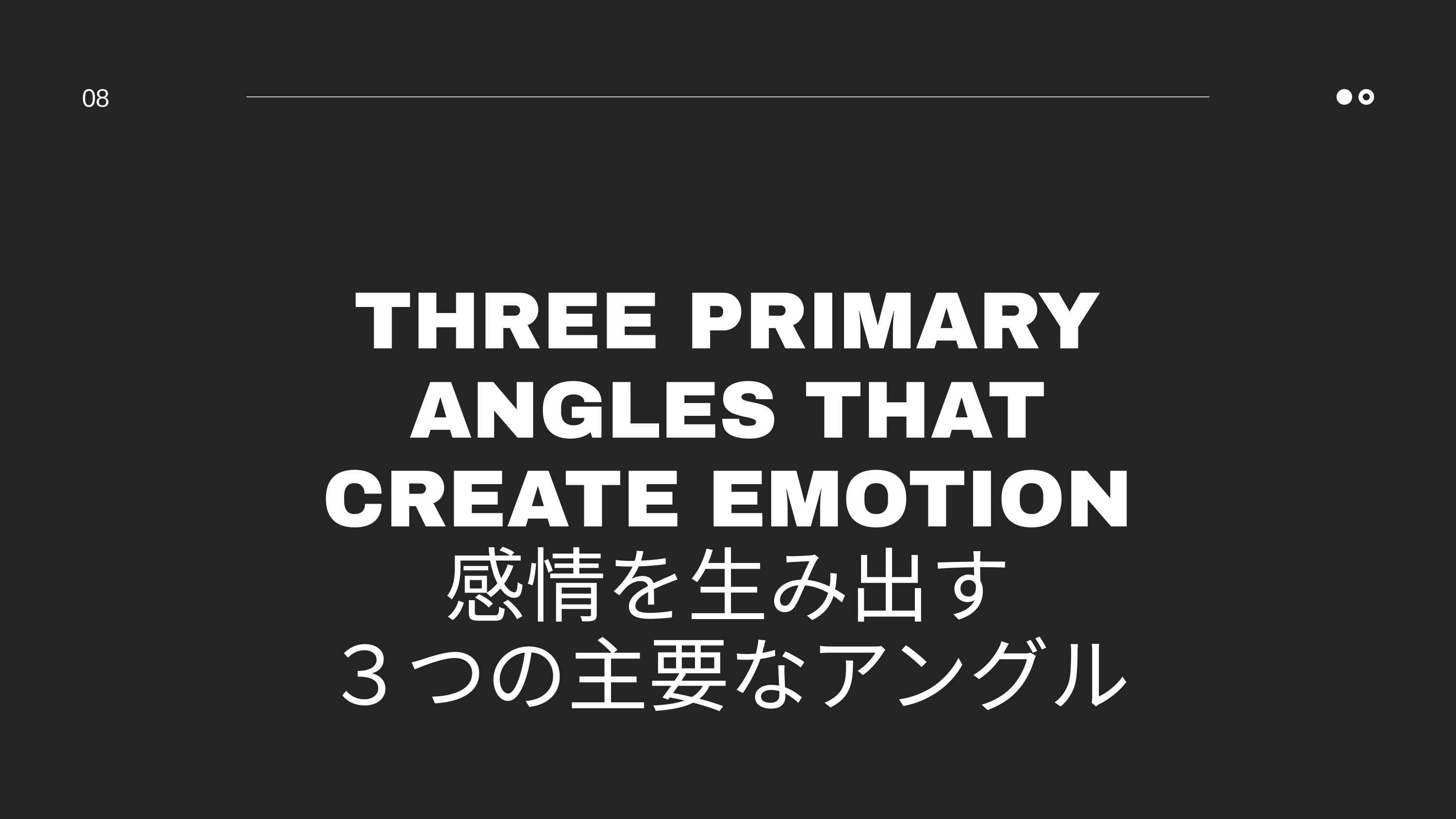

08

THREE PRIMARY ANGLES THAT CREATE EMOTION
感情を生み出す
３つの主要なアングル